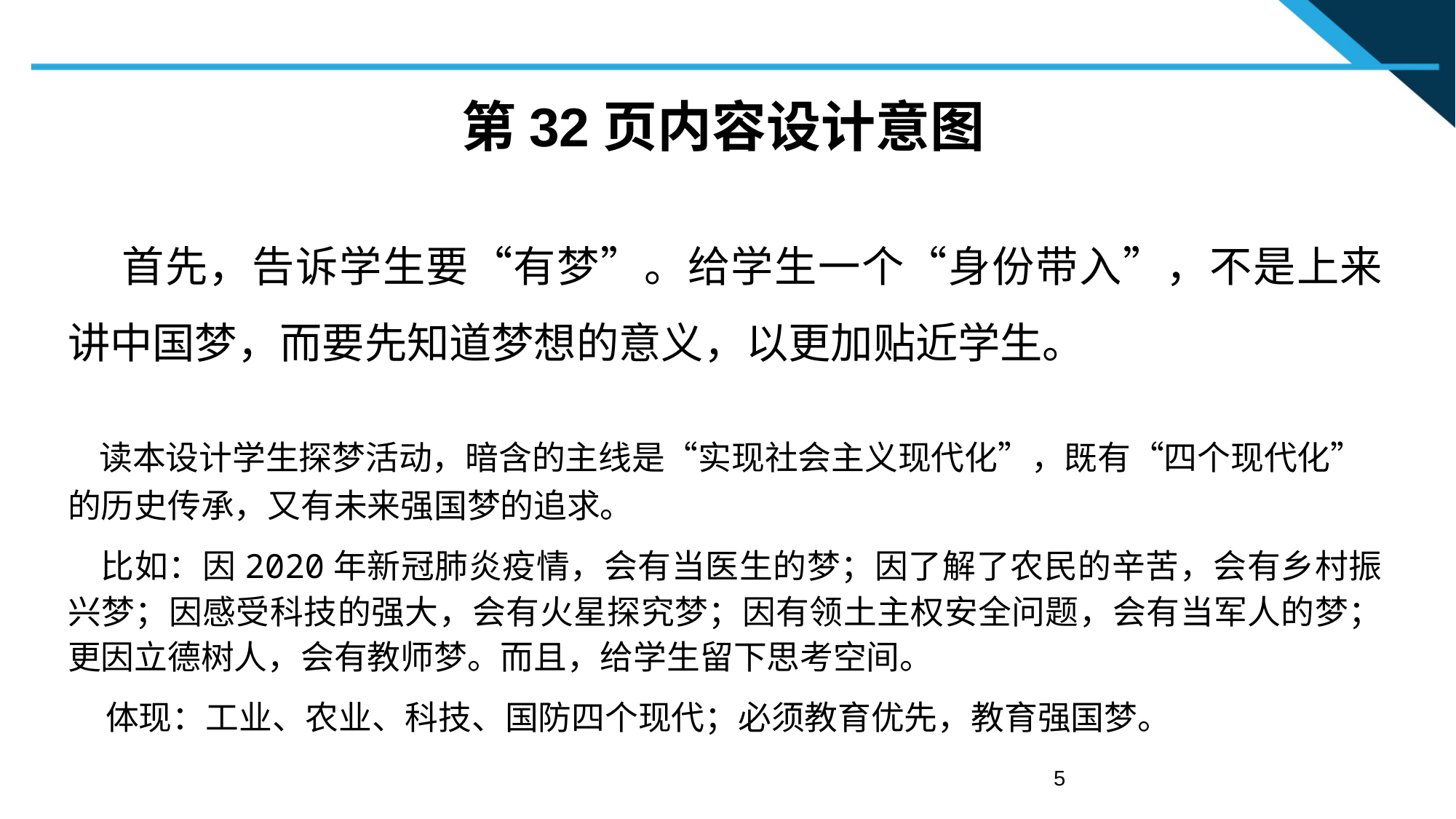

# 第32页内容设计意图
    首先，告诉学生要“有梦”。给学生一个“身份带入”，不是上来讲中国梦，而要先知道梦想的意义，以更加贴近学生。

  读本设计学生探梦活动，暗含的主线是“实现社会主义现代化”，既有“四个现代化”的历史传承，又有未来强国梦的追求。
   比如：因2020年新冠肺炎疫情，会有当医生的梦；因了解了农民的辛苦，会有乡村振兴梦；因感受科技的强大，会有火星探究梦；因有领土主权安全问题，会有当军人的梦；更因立德树人，会有教师梦。而且，给学生留下思考空间。
    体现：工业、农业、科技、国防四个现代；必须教育优先，教育强国梦。
5